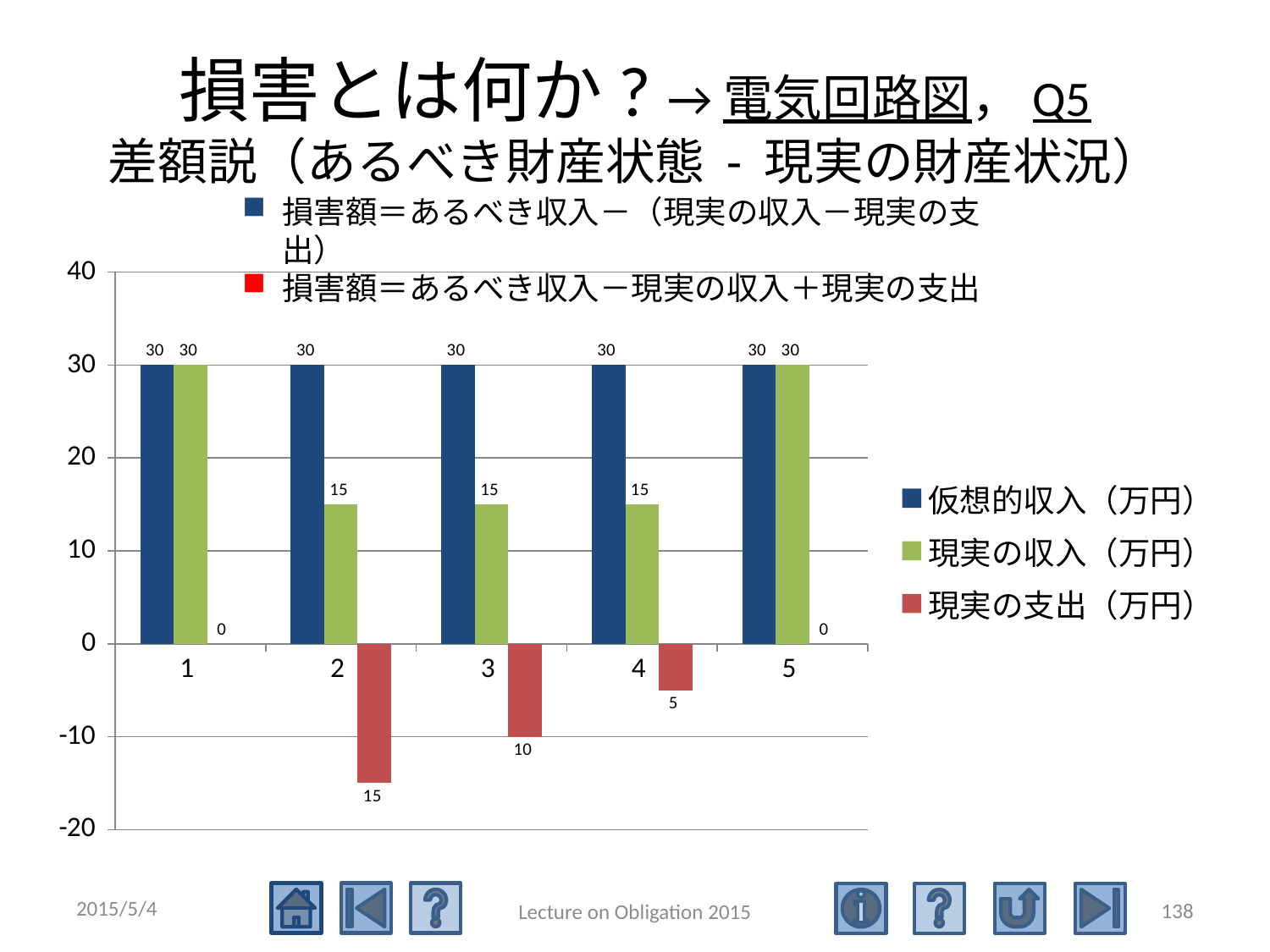

# 損害とは何か? →電気回路図，Q5 差額説（あるべき財産状態 - 現実の財産状況）
損害額＝あるべき収入－（現実の収入－現実の支出）
損害額＝あるべき収入－現実の収入＋現実の支出

### Chart

| Category | 仮想的収入（万円） | 現実の収入（万円） | 現実の支出（万円） |
|---|---|---|---|
| 1 | 30.0 | 30.0 | 0.0 |
| 2 | 30.0 | 15.0 | -15.0 |
| 3 | 30.0 | 15.0 | -10.0 |
| 4 | 30.0 | 15.0 | -5.0 |
| 5 | 30.0 | 30.0 | 0.0 |
2015/5/4
138
Lecture on Obligation 2015